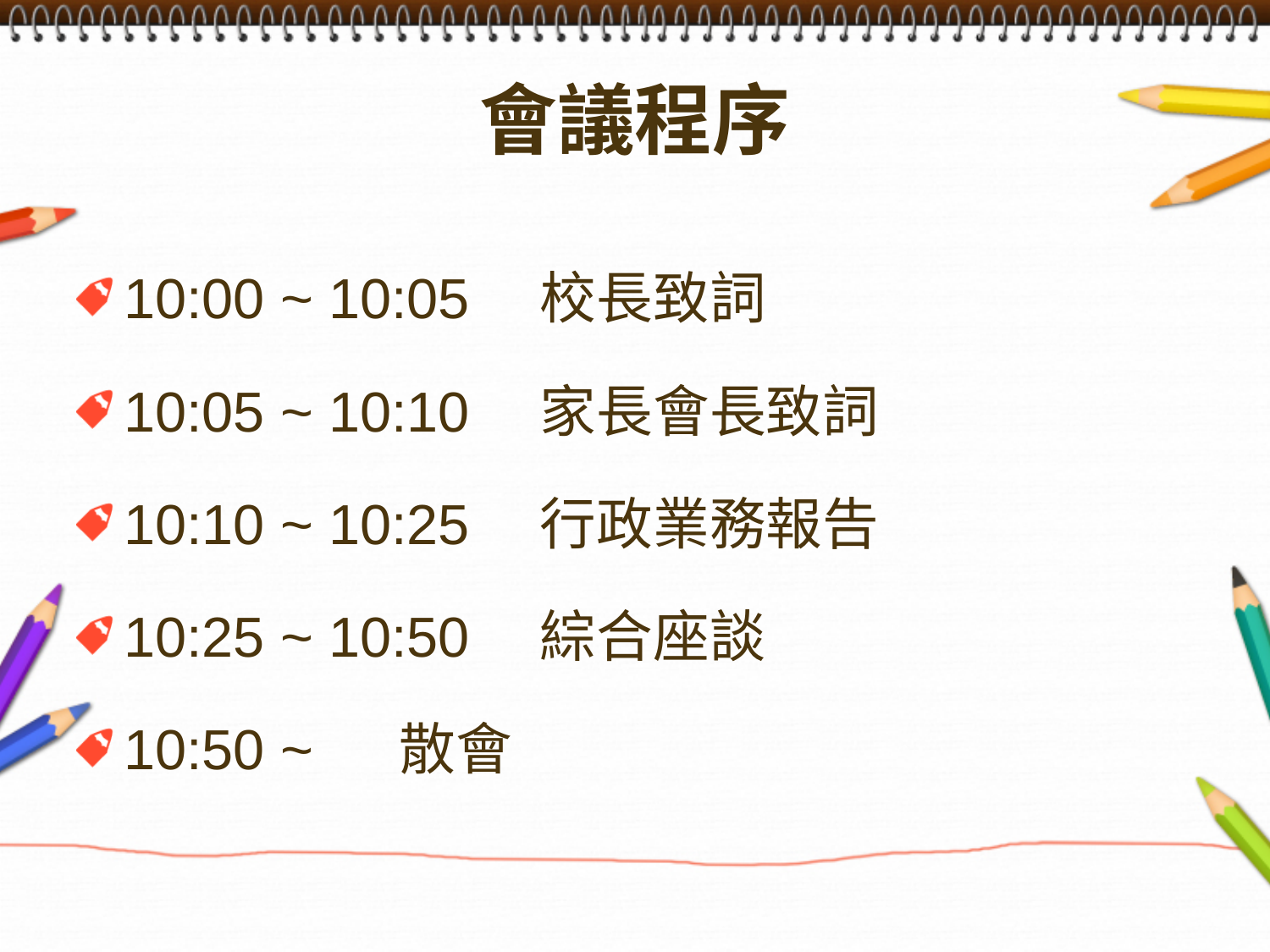

# 會議程序
10:00 ~ 10:05　校長致詞
10:05 ~ 10:10　家長會長致詞
10:10 ~ 10:25　行政業務報告
10:25 ~ 10:50　綜合座談
10:50 ~ 　散會